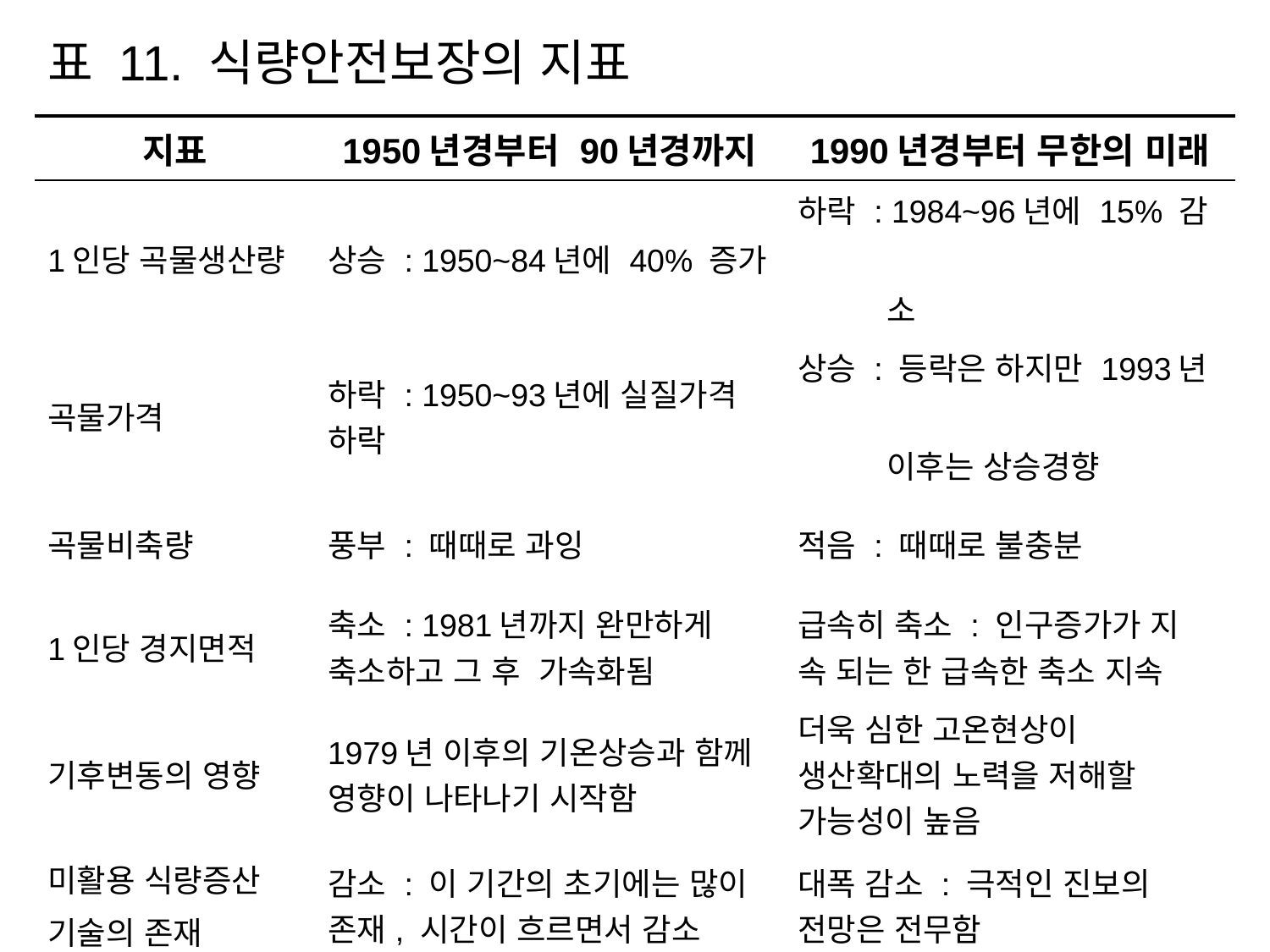

# 표 11. 식량안전보장의 지표
| 지표 | 1950년경부터 90년경까지 | 1990년경부터 무한의 미래 |
| --- | --- | --- |
| 1인당 곡물생산량 | 상승 : 1950~84년에 40% 증가 | 하락 : 1984~96년에 15% 감 소 |
| 곡물가격 | 하락 : 1950~93년에 실질가격 하락 | 상승 : 등락은 하지만 1993년 이후는 상승경향 |
| 곡물비축량 | 풍부 : 때때로 과잉 | 적음 : 때때로 불충분 |
| 1인당 경지면적 | 축소 : 1981년까지 완만하게 축소하고 그 후 가속화됨 | 급속히 축소 : 인구증가가 지 속 되는 한 급속한 축소 지속 |
| 기후변동의 영향 | 1979년 이후의 기온상승과 함께 영향이 나타나기 시작함 | 더욱 심한 고온현상이 생산확대의 노력을 저해할 가능성이 높음 |
| 미활용 식량증산 기술의 존재 | 감소 : 이 기간의 초기에는 많이 존재, 시간이 흐르면서 감소 | 대폭 감소 : 극적인 진보의 전망은 전무함 |
| 식량의 정치학 | 잉여가 지배 : 수출국이 시장을 둘러싸고 경쟁 | 희소성이 지배 : 수입국이 식량수입을 둘러싸고 경쟁 |